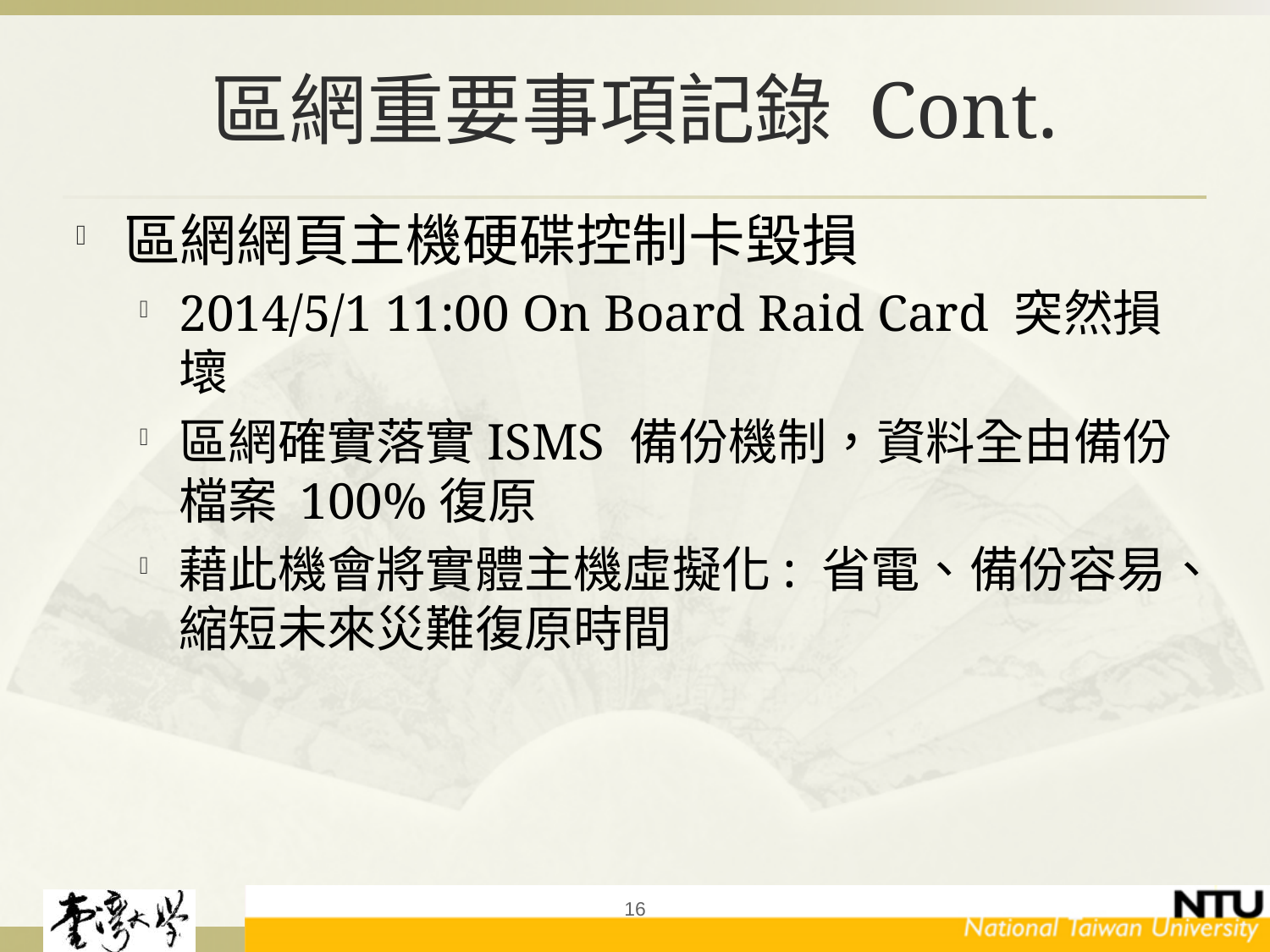

# 區網重要事項記錄 Cont.
區網網頁主機硬碟控制卡毀損
2014/5/1 11:00 On Board Raid Card 突然損壞
區網確實落實ISMS 備份機制，資料全由備份檔案 100%復原
藉此機會將實體主機虛擬化: 省電、備份容易、縮短未來災難復原時間
16